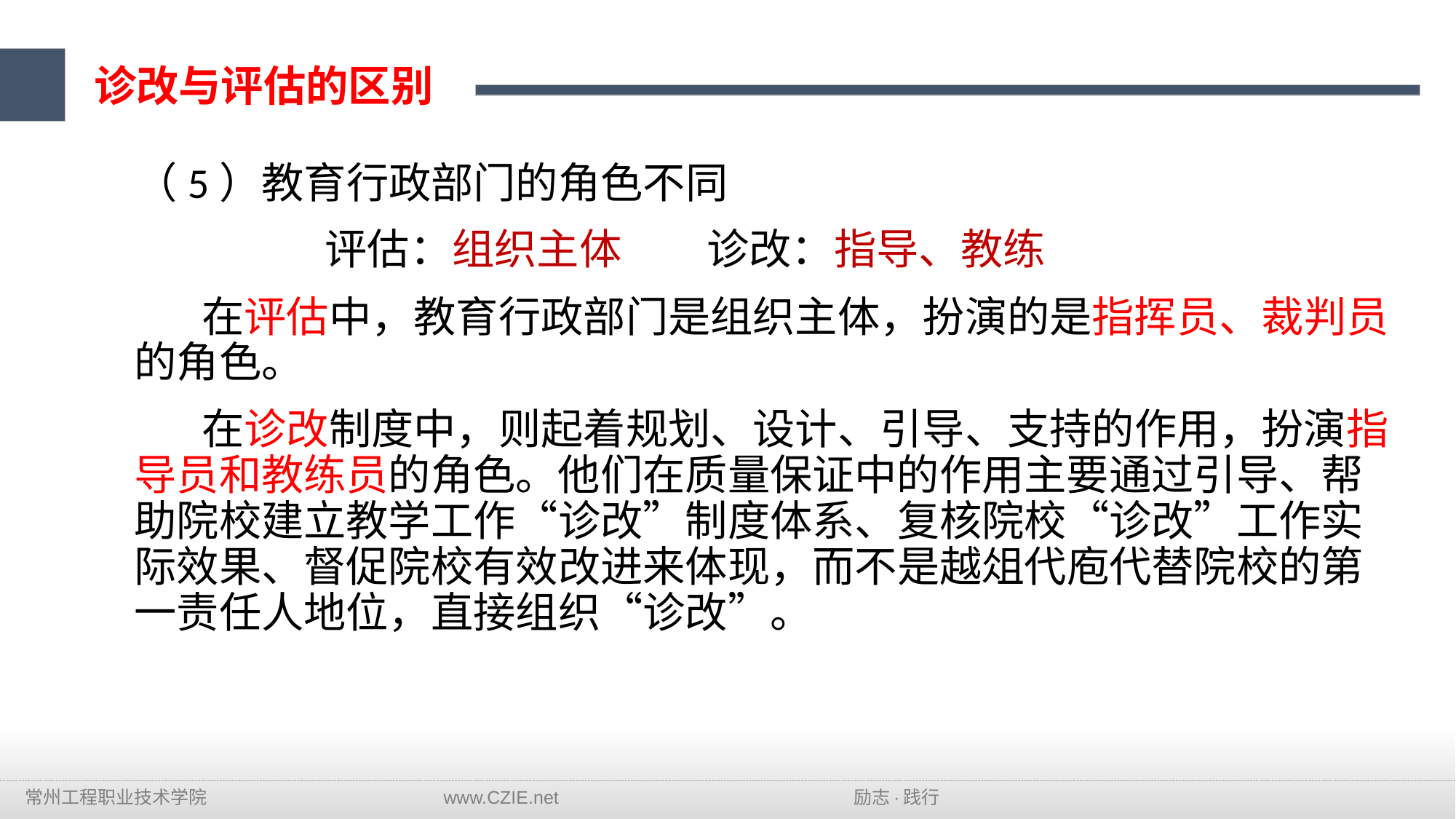

诊改与评估的区别

（5）教育行政部门的角色不同
                   评估：组织主体         诊改：指导、教练
      在评估中，教育行政部门是组织主体，扮演的是指挥员、裁判员的角色。
      在诊改制度中，则起着规划、设计、引导、支持的作用，扮演指导员和教练员的角色。他们在质量保证中的作用主要通过引导、帮助院校建立教学工作“诊改”制度体系、复核院校“诊改”工作实际效果、督促院校有效改进来体现，而不是越俎代庖代替院校的第一责任人地位，直接组织“诊改”。